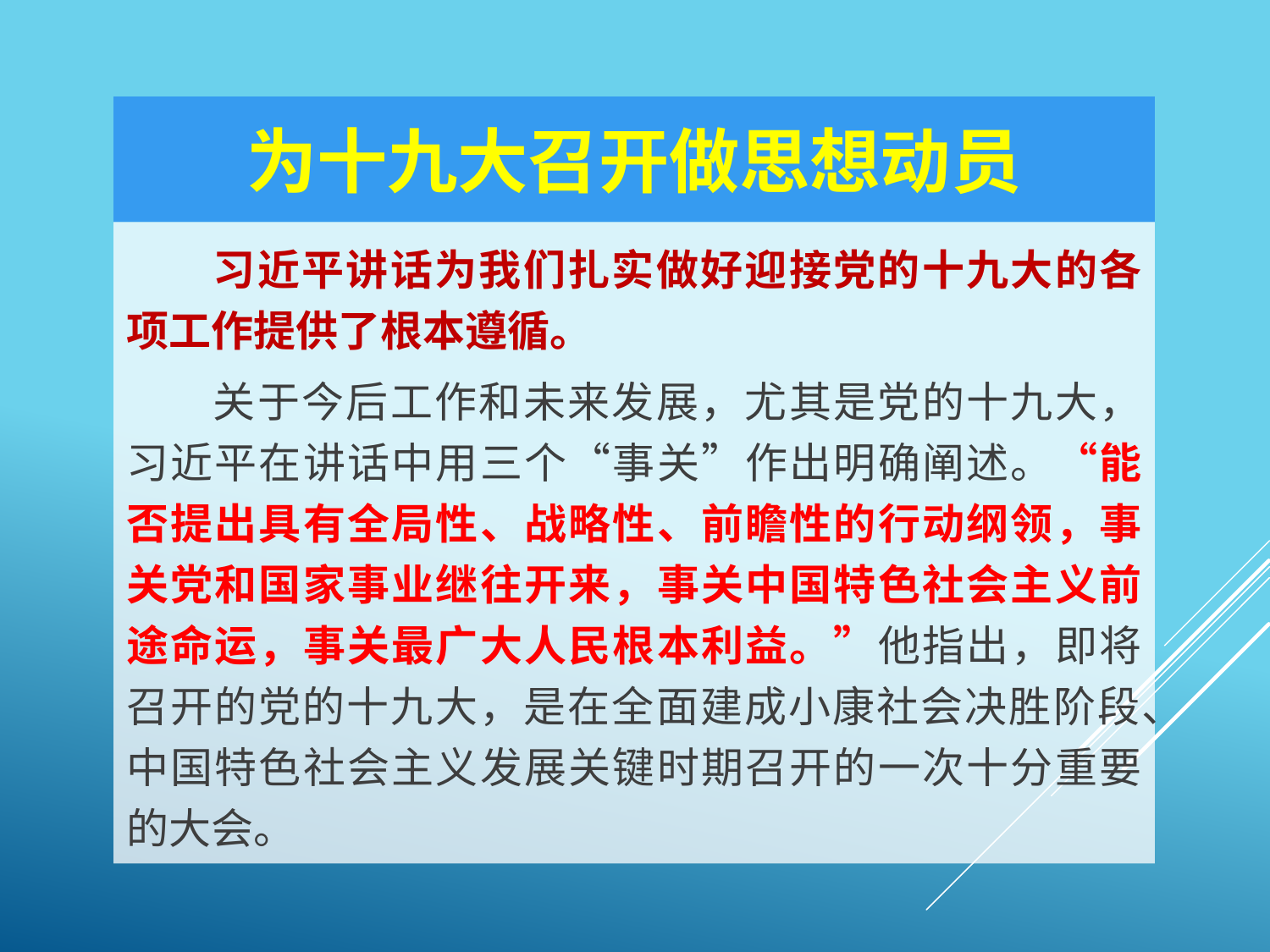

# 为十九大召开做思想动员
习近平讲话为我们扎实做好迎接党的十九大的各项工作提供了根本遵循。
关于今后工作和未来发展，尤其是党的十九大，习近平在讲话中用三个“事关”作出明确阐述。“能否提出具有全局性、战略性、前瞻性的行动纲领，事关党和国家事业继往开来，事关中国特色社会主义前途命运，事关最广大人民根本利益。”他指出，即将召开的党的十九大，是在全面建成小康社会决胜阶段、中国特色社会主义发展关键时期召开的一次十分重要的大会。